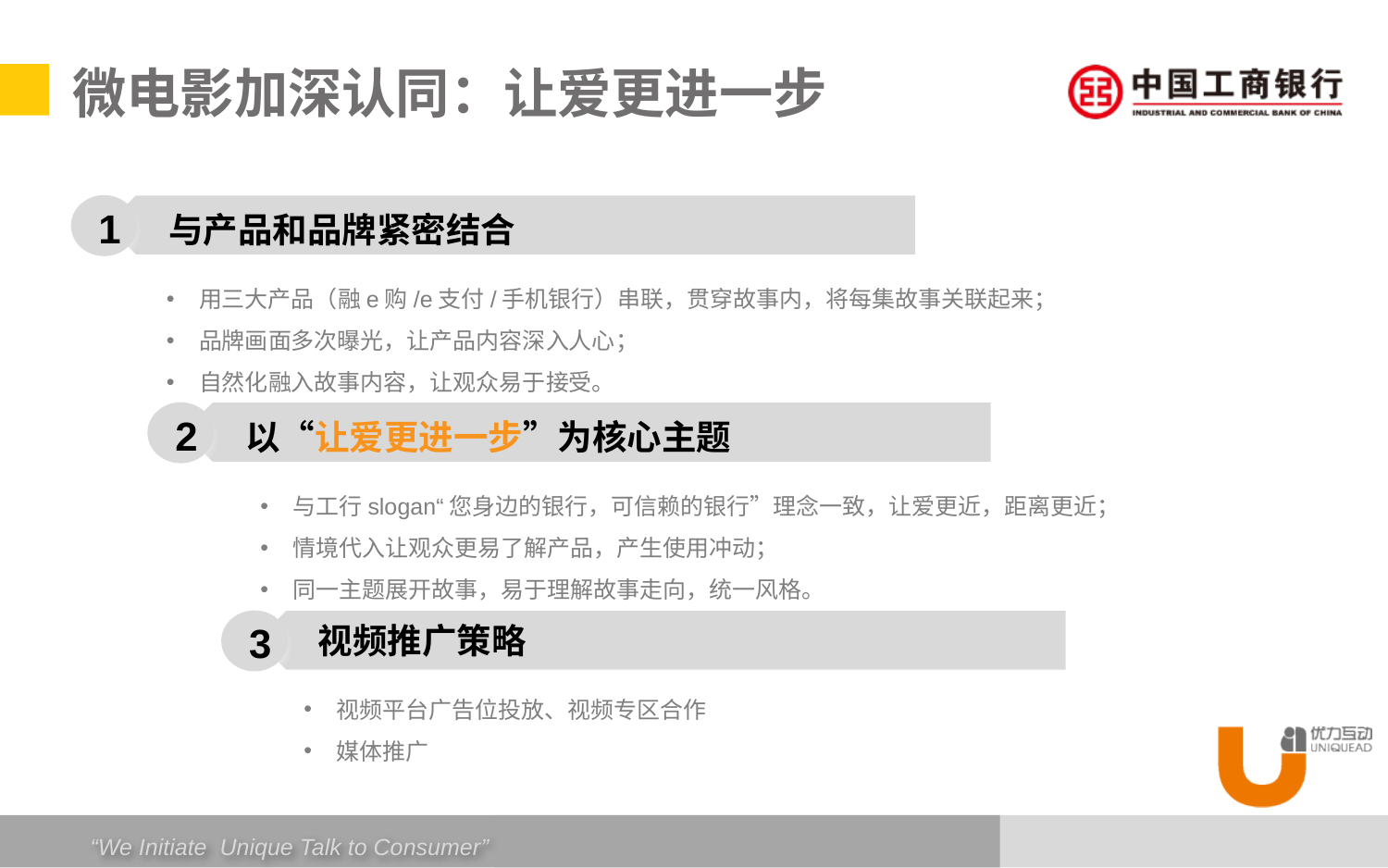

# 微电影加深认同：让爱更进一步

1
与产品和品牌紧密结合
用三大产品（融e购/e支付/手机银行）串联，贯穿故事内，将每集故事关联起来；
品牌画面多次曝光，让产品内容深入人心；
自然化融入故事内容，让观众易于接受。

2
以“让爱更进一步”为核心主题
与工行slogan“您身边的银行，可信赖的银行”理念一致，让爱更近，距离更近；
情境代入让观众更易了解产品，产生使用冲动；
同一主题展开故事，易于理解故事走向，统一风格。

3
视频推广策略
视频平台广告位投放、视频专区合作
媒体推广